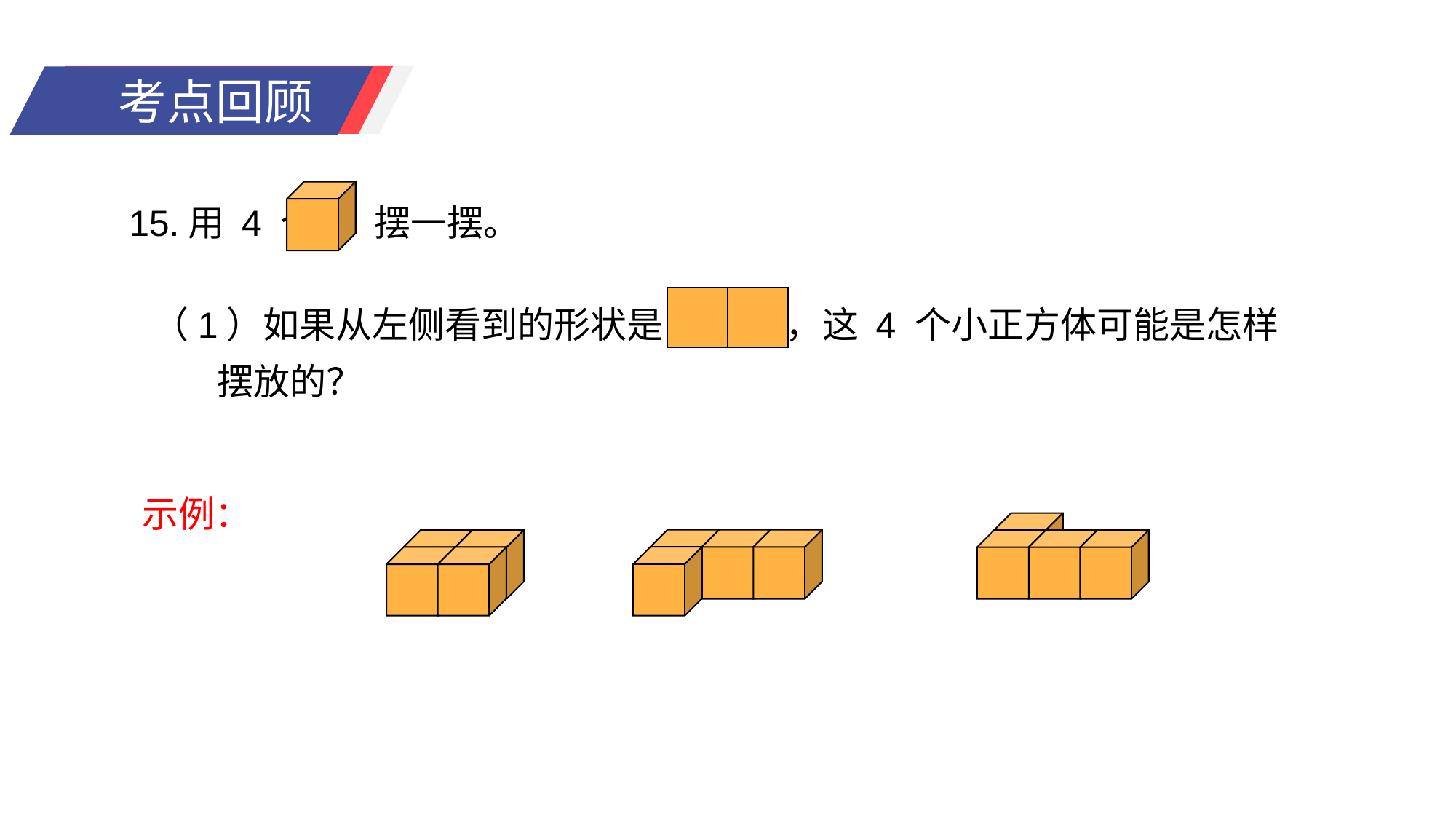

15.用 4 个       摆一摆。
（1）如果从左侧看到的形状是               ，这 4 个小正方体可能是怎样摆放的？

示例：